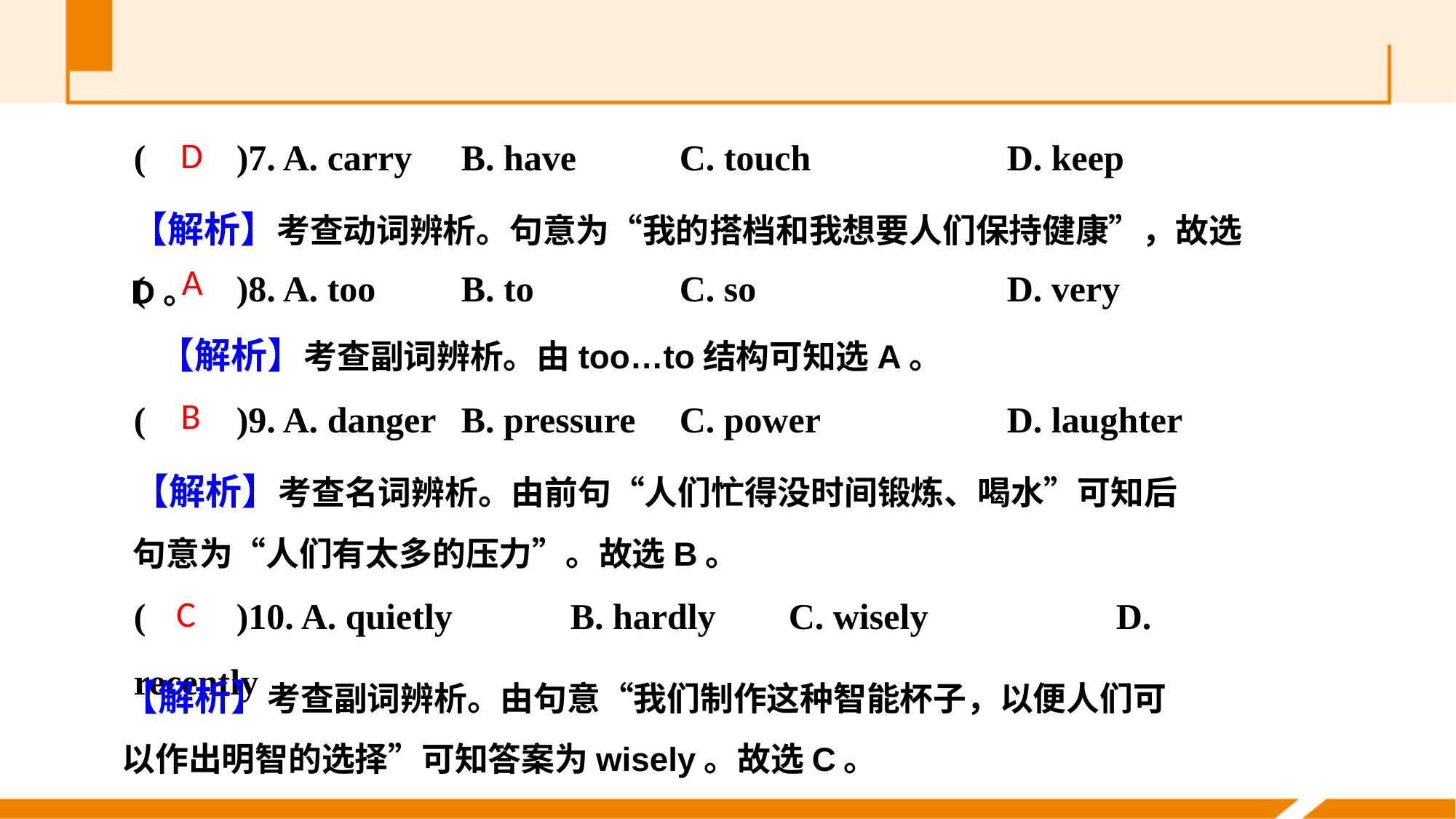

(　　)7. A. carry  	B. have	C. touch  		D. keep

(　　)8. A. too  	B. to		C. so  			D. very

(　　)9. A. danger  	B. pressure	C. power  		D. laughter

(　　)10. A. quietly  	B. hardly	C. wisely  		D. recently
D
【解析】考查动词辨析。句意为“我的搭档和我想要人们保持健康”，故选D。
A
【解析】考查副词辨析。由too…to结构可知选A。
B
【解析】考查名词辨析。由前句“人们忙得没时间锻炼、喝水”可知后句意为“人们有太多的压力”。故选B。
C
【解析】考查副词辨析。由句意“我们制作这种智能杯子，以便人们可以作出明智的选择”可知答案为wisely。故选C。